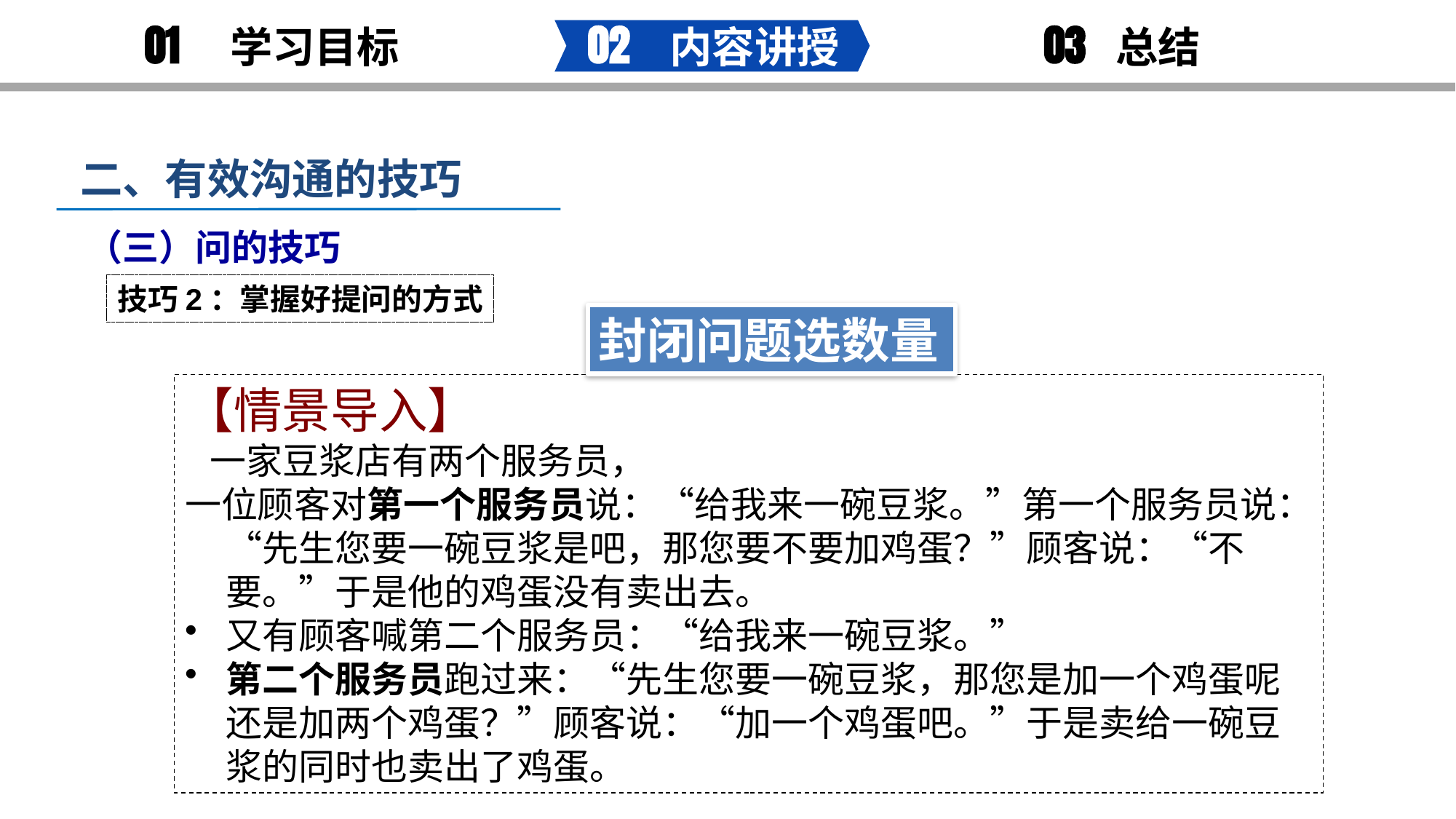

02   内容讲授
03  总结
01    学习目标

二、有效沟通的技巧
  （三）问的技巧
技巧2：掌握好提问的方式
封闭问题选数量
【情景导入】
  一家豆浆店有两个服务员，
一位顾客对第一个服务员说：“给我来一碗豆浆。”第一个服务员说：“先生您要一碗豆浆是吧，那您要不要加鸡蛋？”顾客说：“不要。”于是他的鸡蛋没有卖出去。
又有顾客喊第二个服务员：“给我来一碗豆浆。”
第二个服务员跑过来：“先生您要一碗豆浆，那您是加一个鸡蛋呢还是加两个鸡蛋？”顾客说：“加一个鸡蛋吧。”于是卖给一碗豆浆的同时也卖出了鸡蛋。